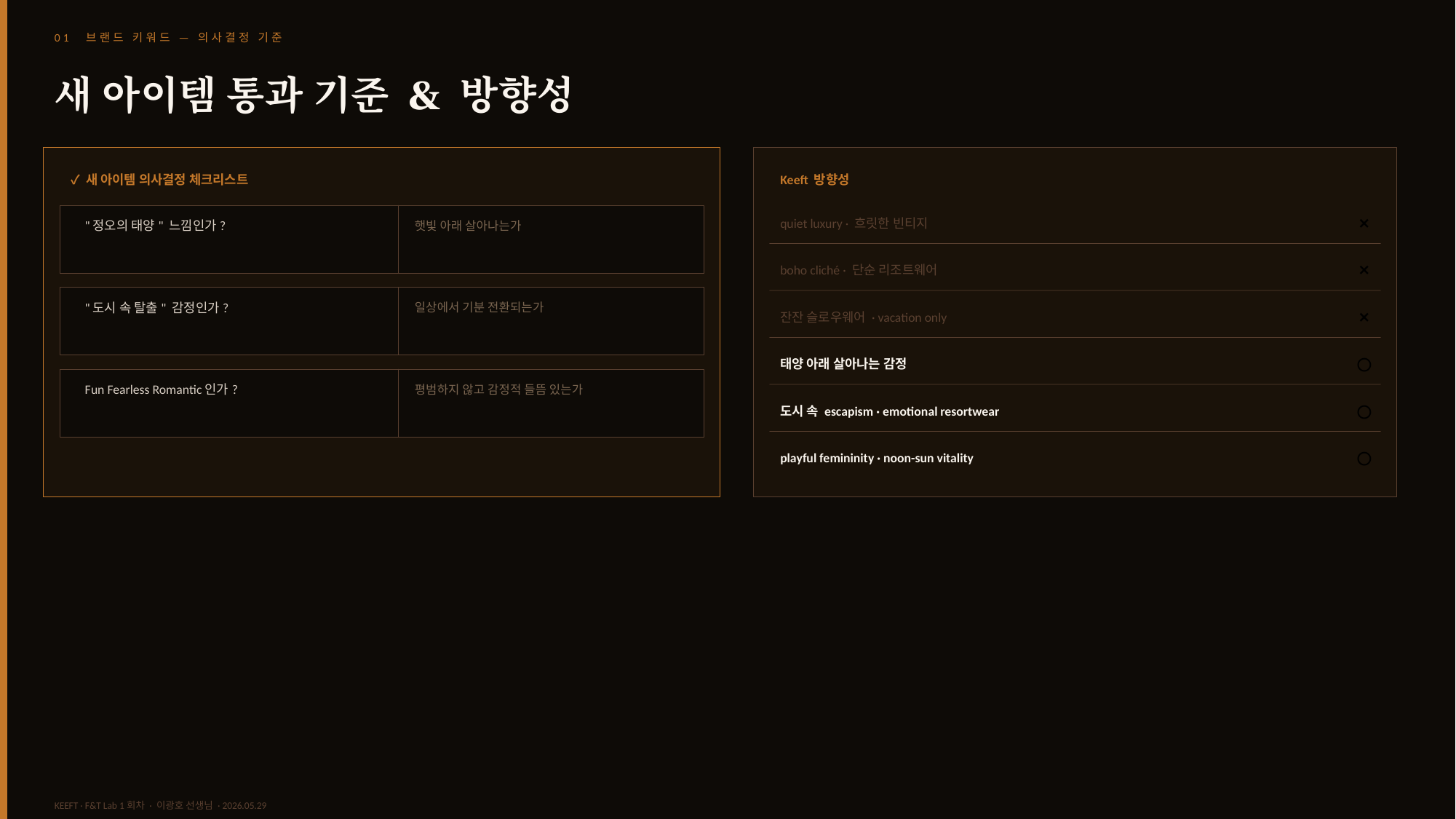

01  브랜드 키워드 — 의사결정 기준
새 아이템 통과 기준 & 방향성

✓ 새 아이템 의사결정 체크리스트
Keeft 방향성
quiet luxury · 흐릿한 빈티지
❌

"정오의 태양" 느낌인가?
햇빛 아래 살아나는가

boho cliché · 단순 리조트웨어
❌

"도시 속 탈출" 감정인가?
일상에서 기분 전환되는가
잔잔 슬로우웨어 · vacation only
❌

태양 아래 살아나는 감정
⭕

Fun Fearless Romantic인가?
평범하지 않고 감정적 들뜸 있는가

도시 속 escapism · emotional resortwear
⭕

playful femininity · noon-sun vitality
⭕
KEEFT · F&T Lab 1회차 · 이광호 선생님 · 2026.05.29